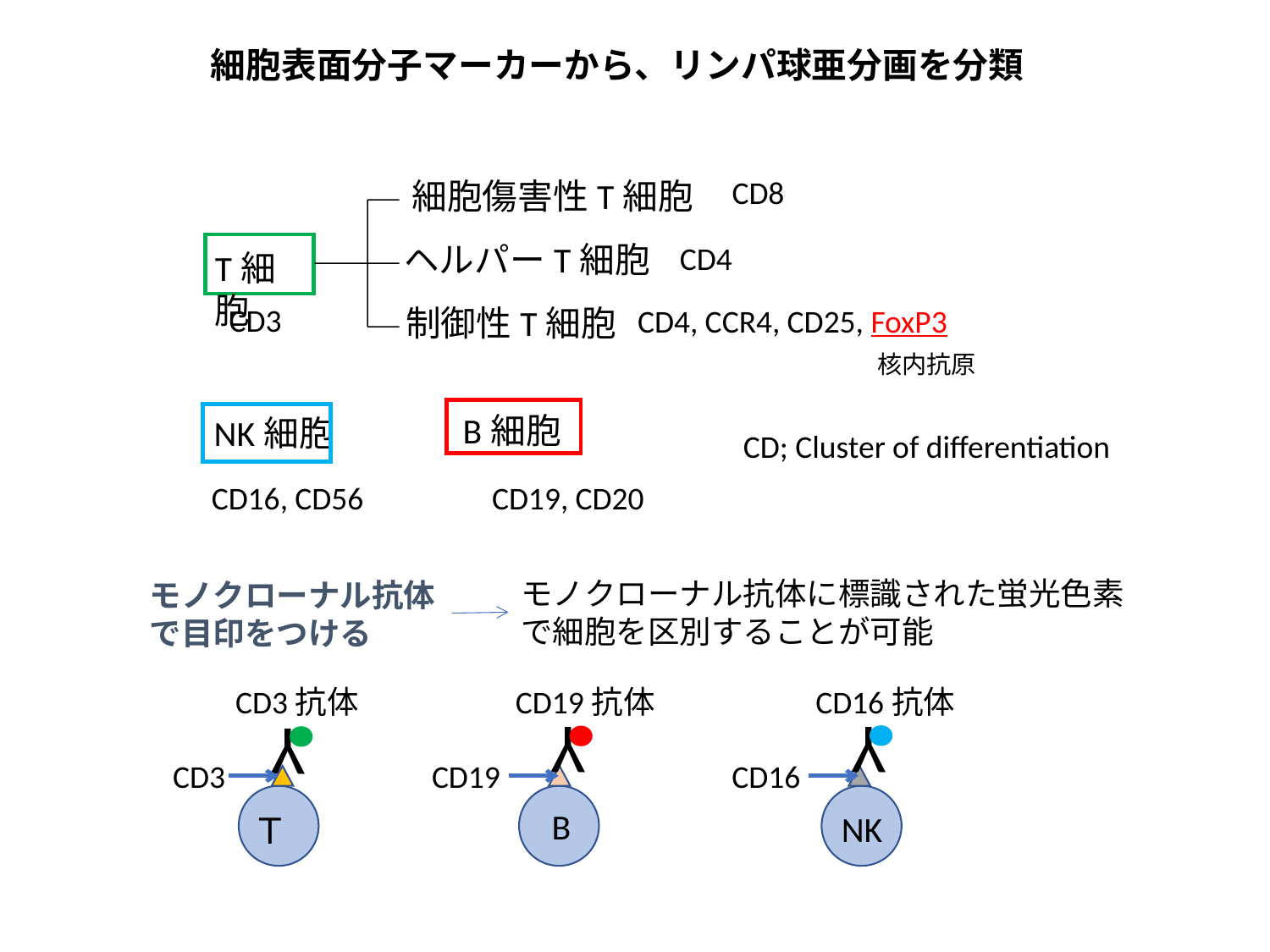

細胞表面分子マーカーから、リンパ球亜分画を分類
CD8
細胞傷害性T細胞

ヘルパーT細胞
CD4

T細胞

CD3
制御性T細胞
CD4, CCR4, CD25, FoxP3

核内抗原

B細胞

NK細胞
CD; Cluster of differentiation
CD16, CD56
CD19, CD20
モノクローナル抗体に標識された蛍光色素で細胞を区別することが可能
モノクローナル抗体で目印をつける
CD3抗体
CD19抗体
CD16抗体
Y
Y
Y

CD3
CD19
CD16

Ｔ

B

NK